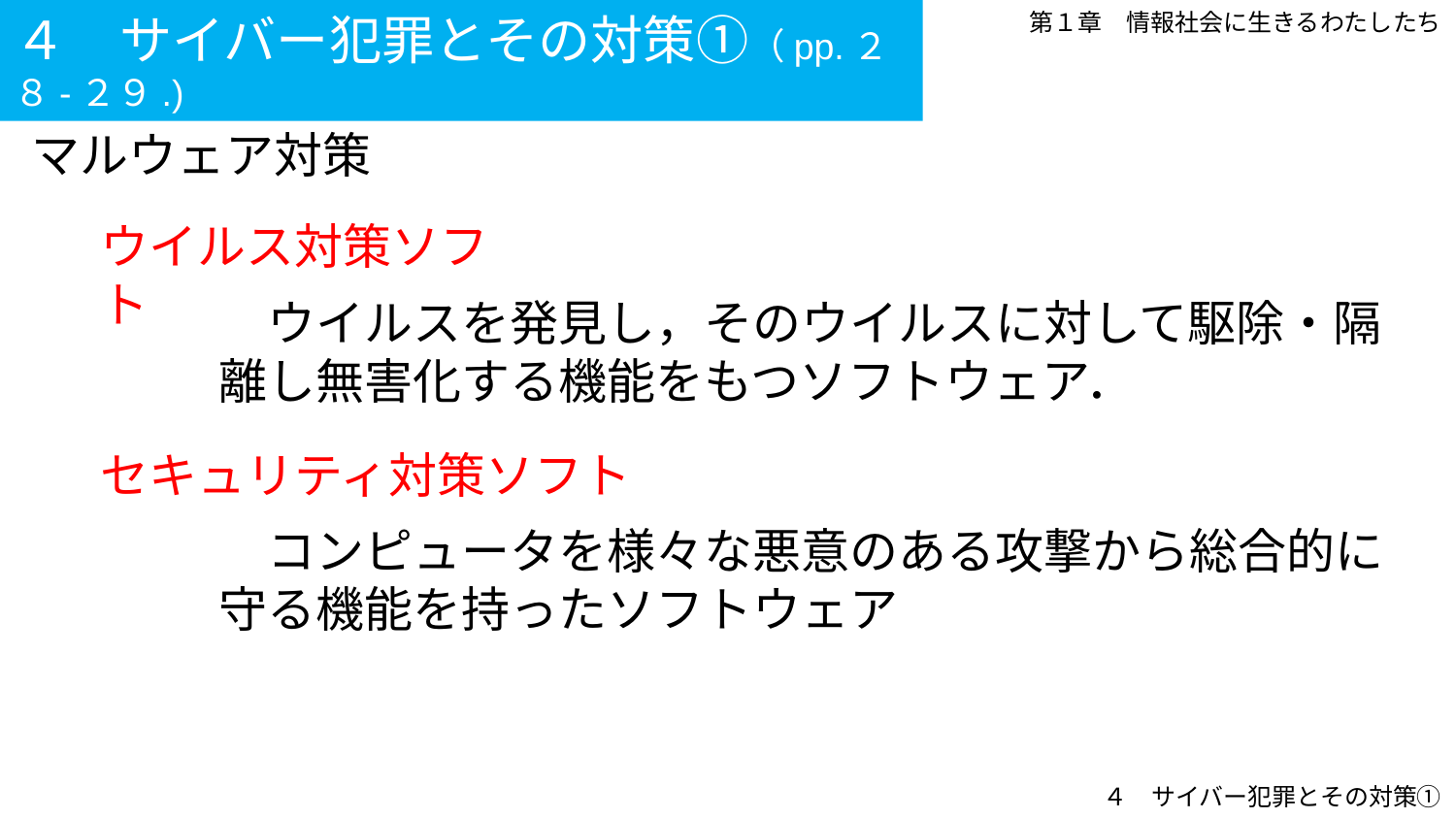

４　サイバー犯罪とその対策①（pp.２８-２９.)
第１章　情報社会に生きるわたしたち
マルウェア対策
ウイルス対策ソフト
　ウイルスを発見し，そのウイルスに対して駆除・隔離し無害化する機能をもつソフトウェア．
セキュリティ対策ソフト
　コンピュータを様々な悪意のある攻撃から総合的に守る機能を持ったソフトウェア
４　サイバー犯罪とその対策①